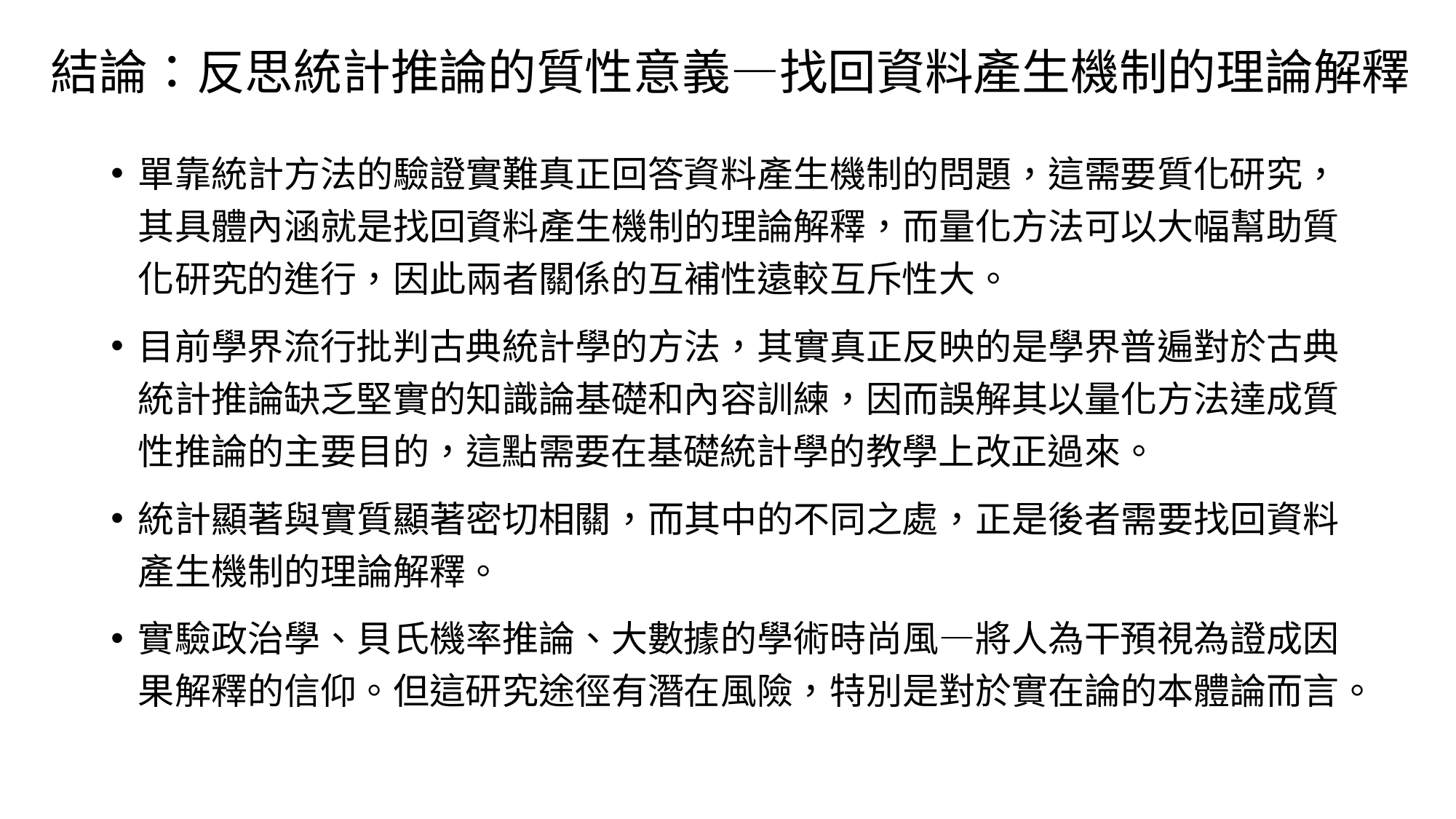

# 結論：反思統計推論的質性意義—找回資料產生機制的理論解釋
單靠統計方法的驗證實難真正回答資料產生機制的問題，這需要質化研究，其具體內涵就是找回資料產生機制的理論解釋，而量化方法可以大幅幫助質化研究的進行，因此兩者關係的互補性遠較互斥性大。
目前學界流行批判古典統計學的方法，其實真正反映的是學界普遍對於古典統計推論缺乏堅實的知識論基礎和內容訓練，因而誤解其以量化方法達成質性推論的主要目的，這點需要在基礎統計學的教學上改正過來。
統計顯著與實質顯著密切相關，而其中的不同之處，正是後者需要找回資料產生機制的理論解釋。
實驗政治學、貝氏機率推論、大數據的學術時尚風—將人為干預視為證成因果解釋的信仰。但這研究途徑有潛在風險，特別是對於實在論的本體論而言。